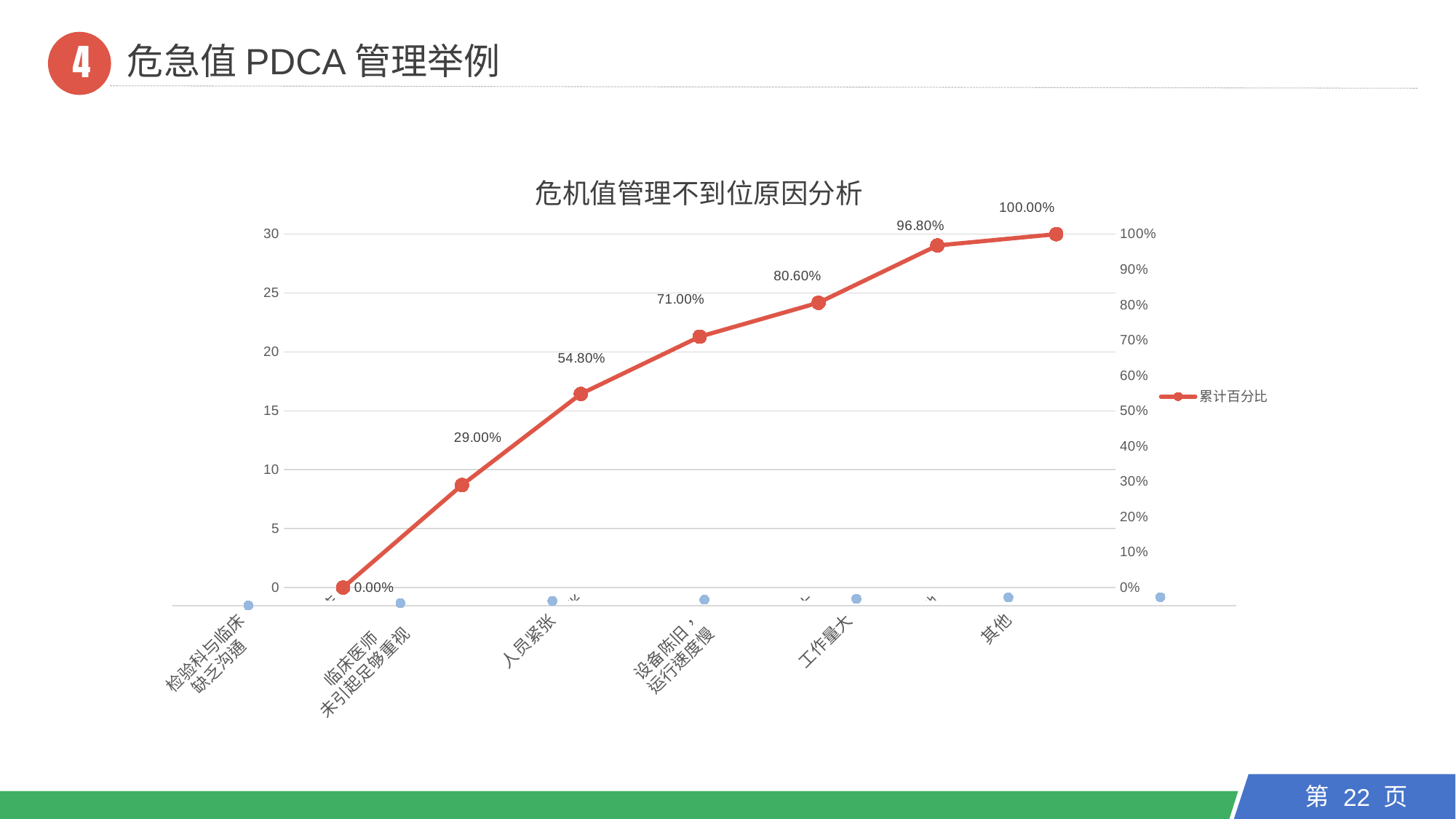

危急值PDCA管理举例
4

### Chart

| Category | 频次 | 累计百分比 |
|---|---|---|
| 检验科与临床
缺乏沟通 | 9.0 | 0.0 |
| 临床医师
未引起足够重视 | 8.0 | 0.29 |
| 人员紧张 | 5.0 | 0.548 |
| 设备陈旧，
运行速度慢 | 3.0 | 0.71 |
| 工作量大
 | 3.0 | 0.806 |
| 其他 | 2.0 | 0.968 |
危机值管理不到位原因分析

### Chart

| Category | 累计百分比 |
|---|---|
| 检验科与临床
缺乏沟通 | 0.0 |
| 临床医师
未引起足够重视 | 0.29 |
| 人员紧张 | 0.548 |
| 设备陈旧，
运行速度慢 | 0.71 |
| 工作量大
 | 0.806 |
| 其他 | 0.968 |